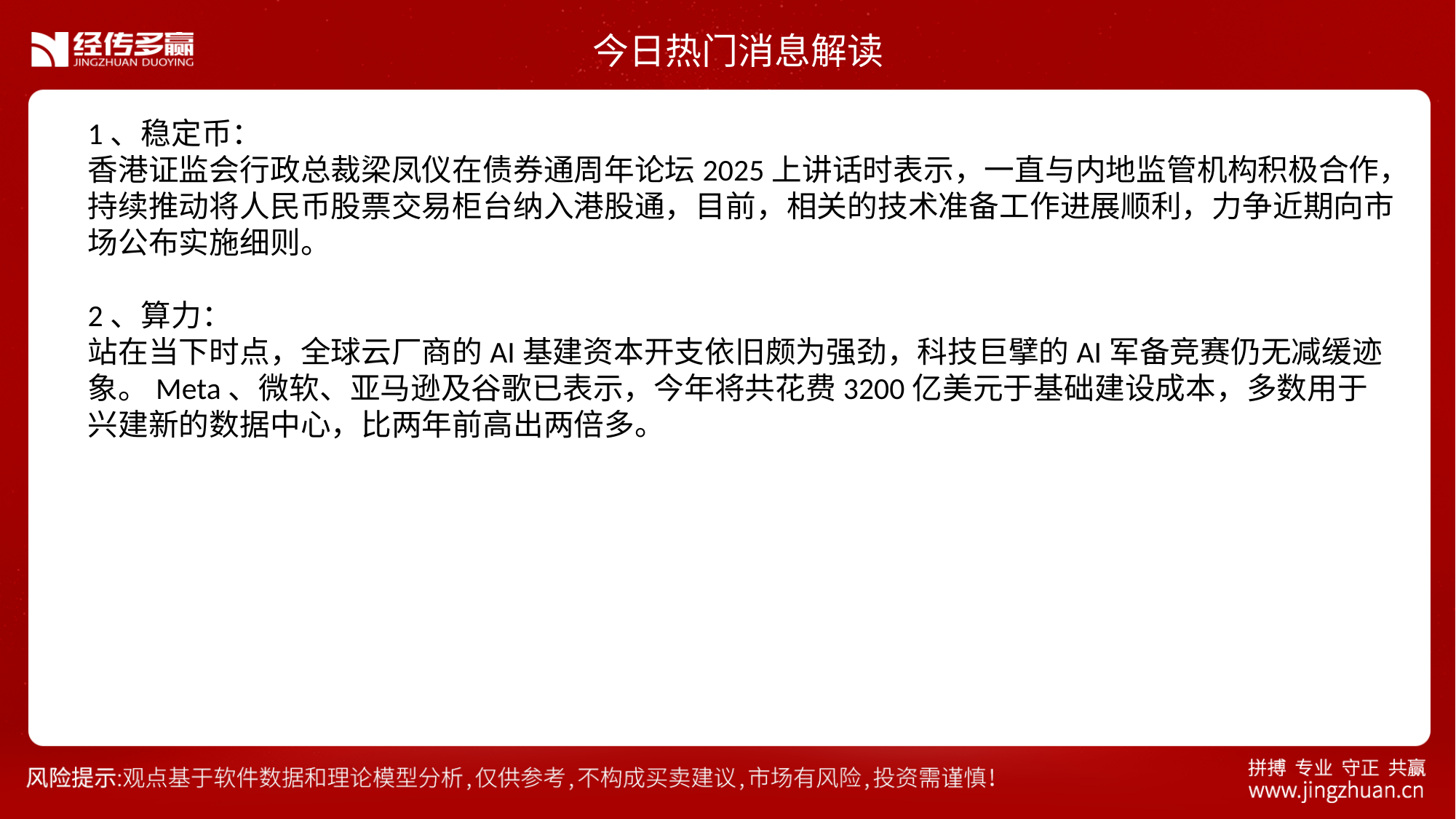

今日热门消息解读
1、稳定币：
香港证监会行政总裁梁凤仪在债券通周年论坛2025上讲话时表示，一直与内地监管机构积极合作，持续推动将人民币股票交易柜台纳入港股通，目前，相关的技术准备工作进展顺利，力争近期向市场公布实施细则。

2、算力：
站在当下时点，全球云厂商的AI基建资本开支依旧颇为强劲，科技巨擘的AI军备竞赛仍无减缓迹象。Meta、微软、亚马逊及谷歌已表示，今年将共花费3200亿美元于基础建设成本，多数用于兴建新的数据中心，比两年前高出两倍多。